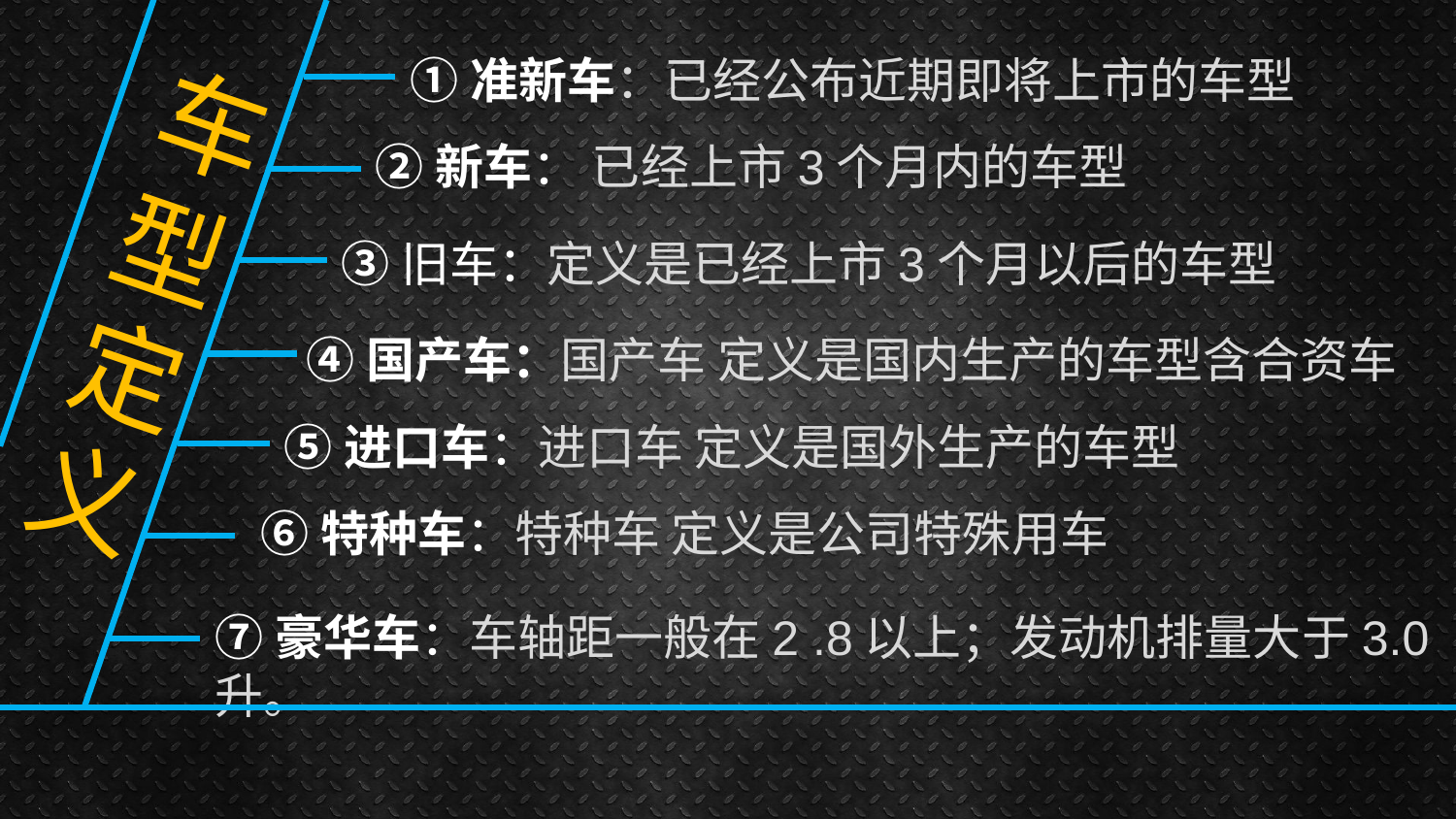

车型定义
①准新车：已经公布近期即将上市的车型
②新车： 已经上市3个月内的车型
③旧车：定义是已经上市3个月以后的车型
④国产车：国产车 定义是国内生产的车型含合资车
⑤进口车：进口车 定义是国外生产的车型
⑥特种车：特种车 定义是公司特殊用车
⑦豪华车：车轴距一般在2 .8以上；发动机排量大于3.0升。